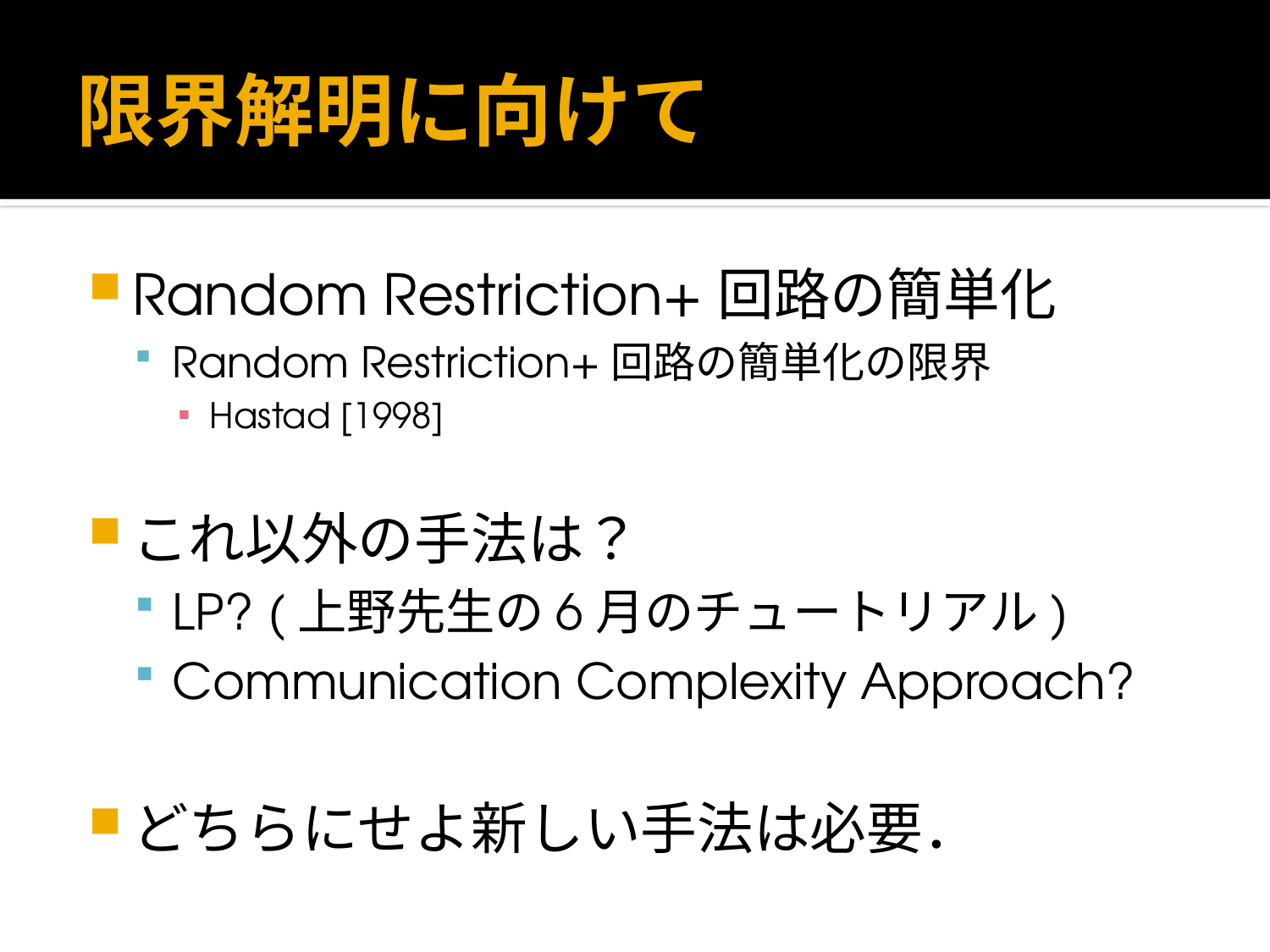

# 限界解明に向けて
Random Restriction+回路の簡単化
Random Restriction+回路の簡単化の限界
Hastad [1998]

これ以外の手法は？
LP? (上野先生の6月のチュートリアル)
Communication Complexity Approach?

どちらにせよ新しい手法は必要．